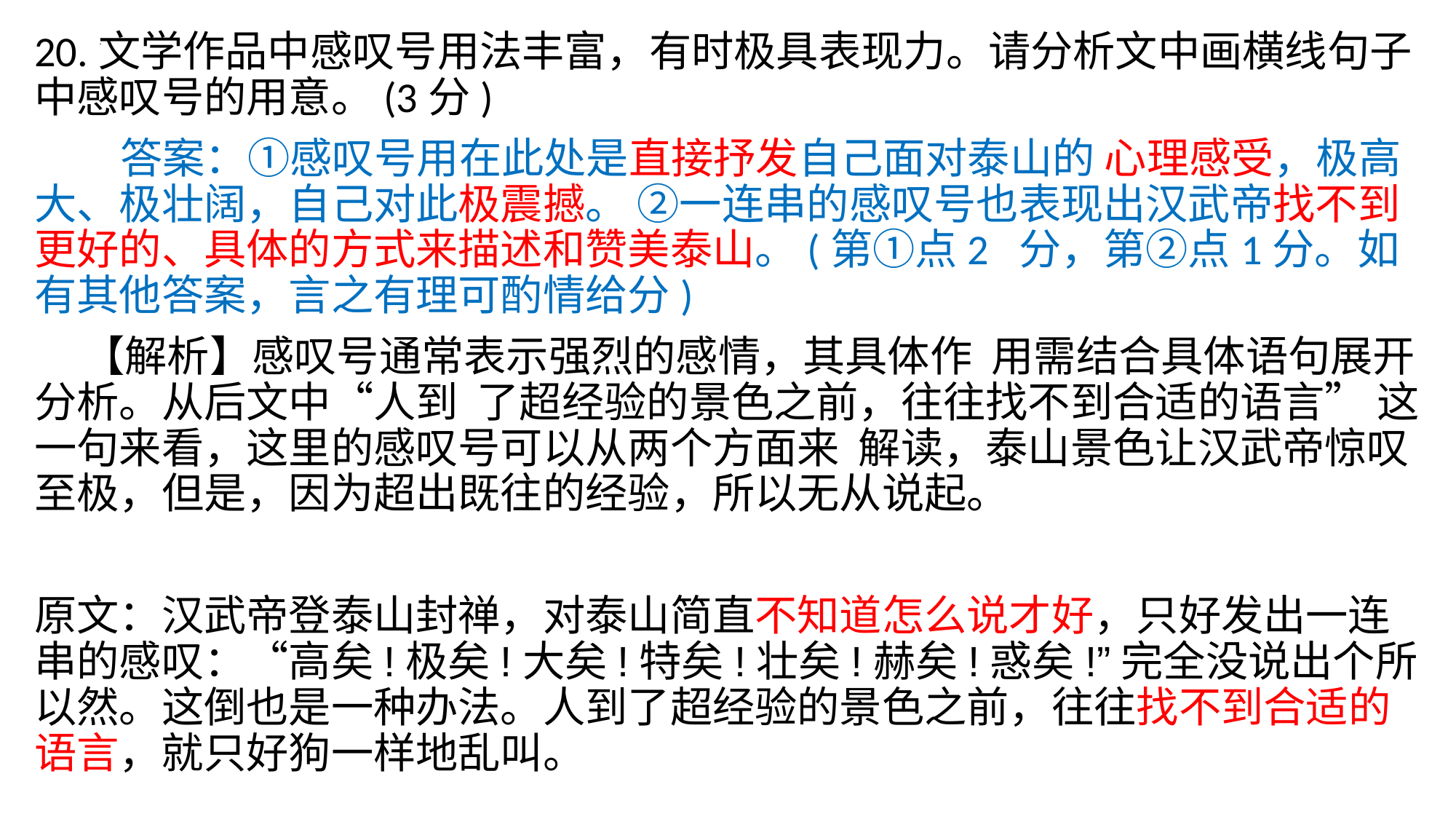

20.文学作品中感叹号用法丰富，有时极具表现力。请分析文中画横线句子中感叹号的用意。(3分)
        答案：①感叹号用在此处是直接抒发自己面对泰山的 心理感受，极高大、极壮阔，自己对此极震撼。 ②一连串的感叹号也表现出汉武帝找不到更好的、具体的方式来描述和赞美泰山。(第①点2  分，第②点1分。如有其他答案，言之有理可酌情给分)
    【解析】感叹号通常表示强烈的感情，其具体作  用需结合具体语句展开分析。从后文中“人到  了超经验的景色之前，往往找不到合适的语言” 这一句来看，这里的感叹号可以从两个方面来  解读，泰山景色让汉武帝惊叹至极，但是，因为超出既往的经验，所以无从说起。

原文：汉武帝登泰山封禅，对泰山简直不知道怎么说才好，只好发出一连串的感叹：“高矣!极矣!大矣!特矣!壮矣!赫矣!惑矣!”完全没说出个所以然。这倒也是一种办法。人到了超经验的景色之前，往往找不到合适的语言，就只好狗一样地乱叫。